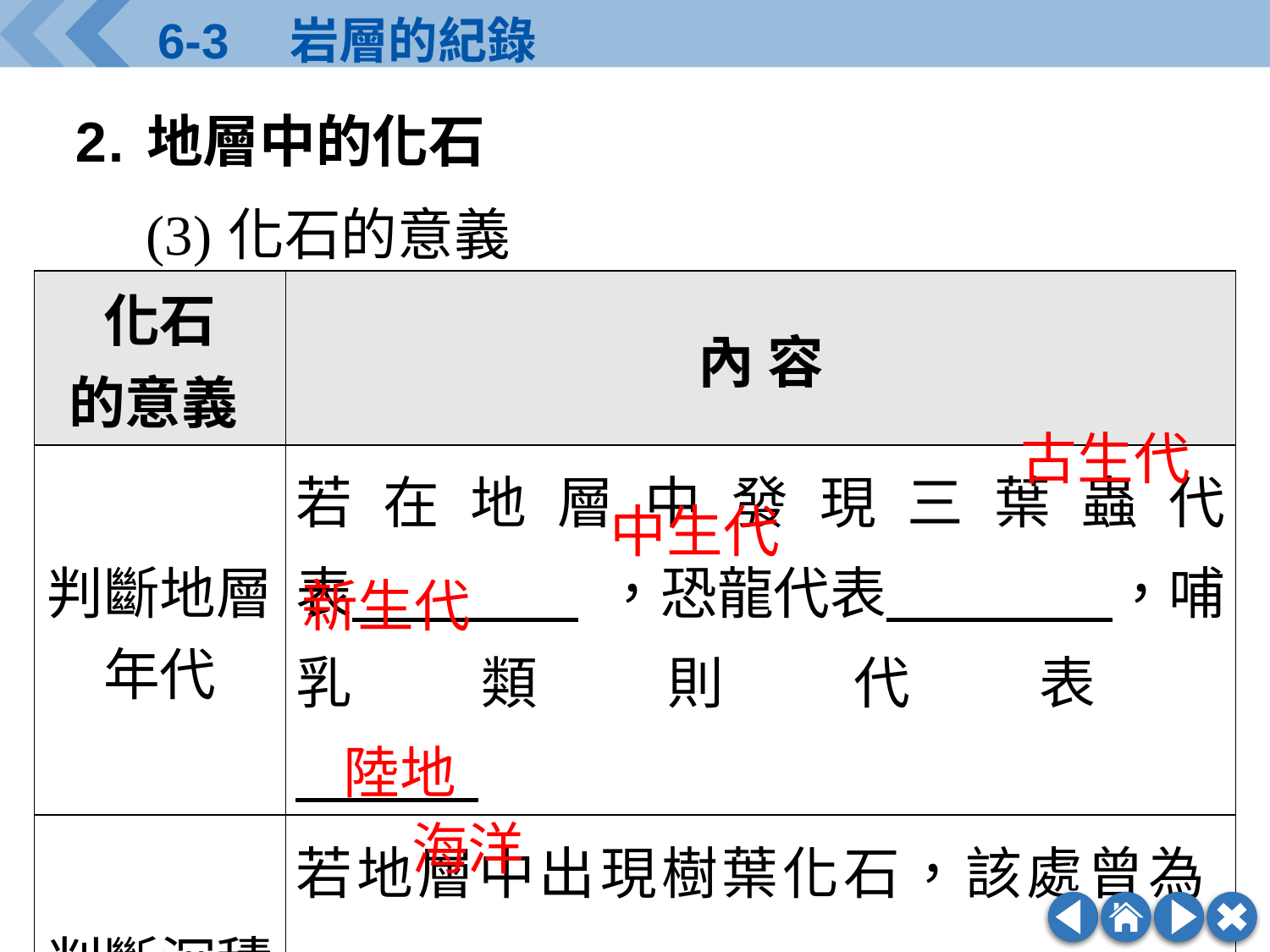

地層中的化石
(3)	化石的意義
| 化石 的意義 | 內 容 |
| --- | --- |
| 判斷地層 年代 | 若在地層中發現三葉蟲代表　　　　.，恐龍代表　　　　，哺乳類則代表 　　　 . |
| 判斷沉積 環境 | 若地層中出現樹葉化石，該處曾為 　 　　　　環境；若出現魚、貝類，則為　　　　環境 |
古生代
中生代
新生代
陸地
海洋